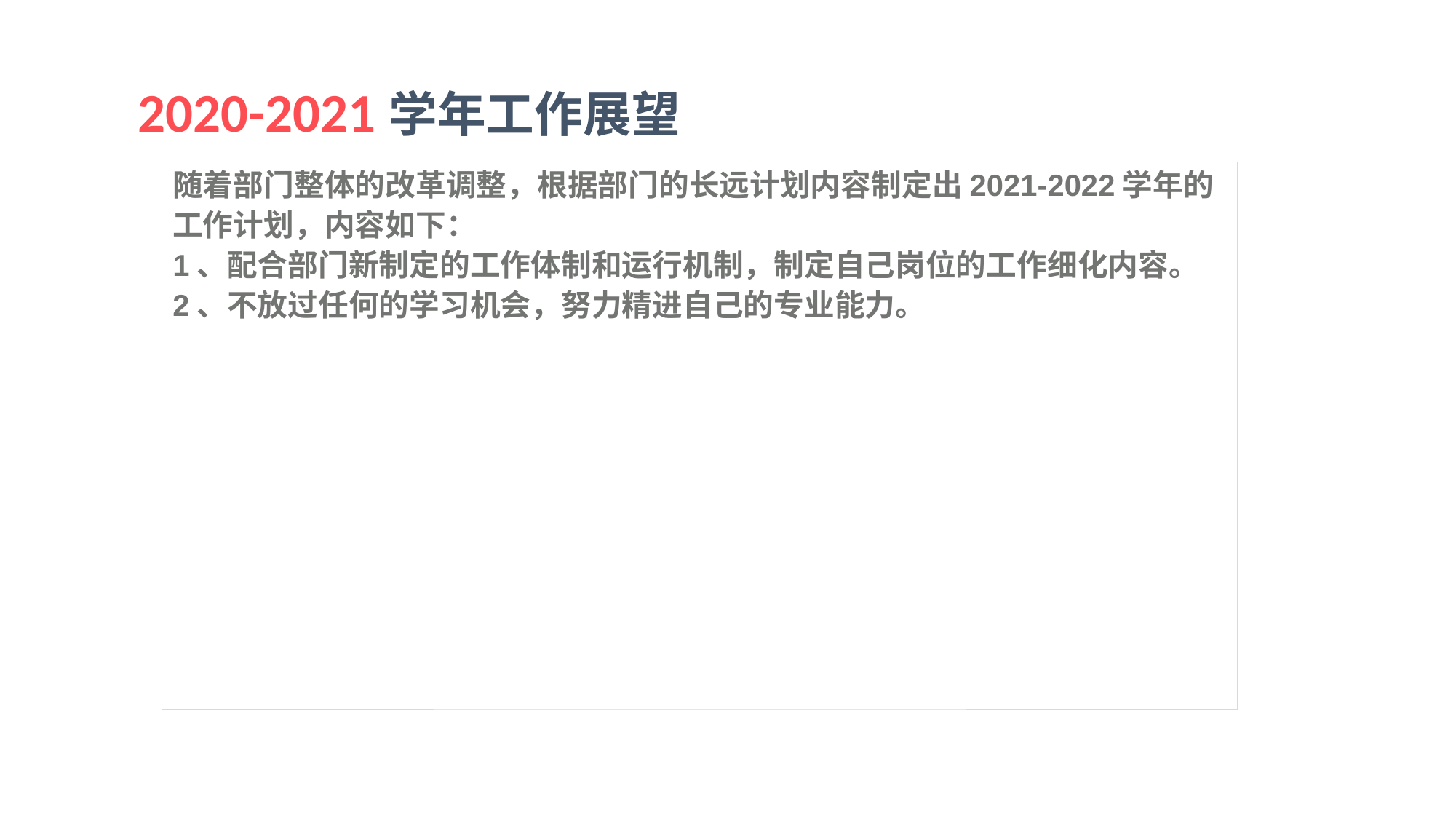

2020-2021学年工作展望
随着部门整体的改革调整，根据部门的长远计划内容制定出2021-2022学年的工作计划，内容如下：
1、配合部门新制定的工作体制和运行机制，制定自己岗位的工作细化内容。
2、不放过任何的学习机会，努力精进自己的专业能力。